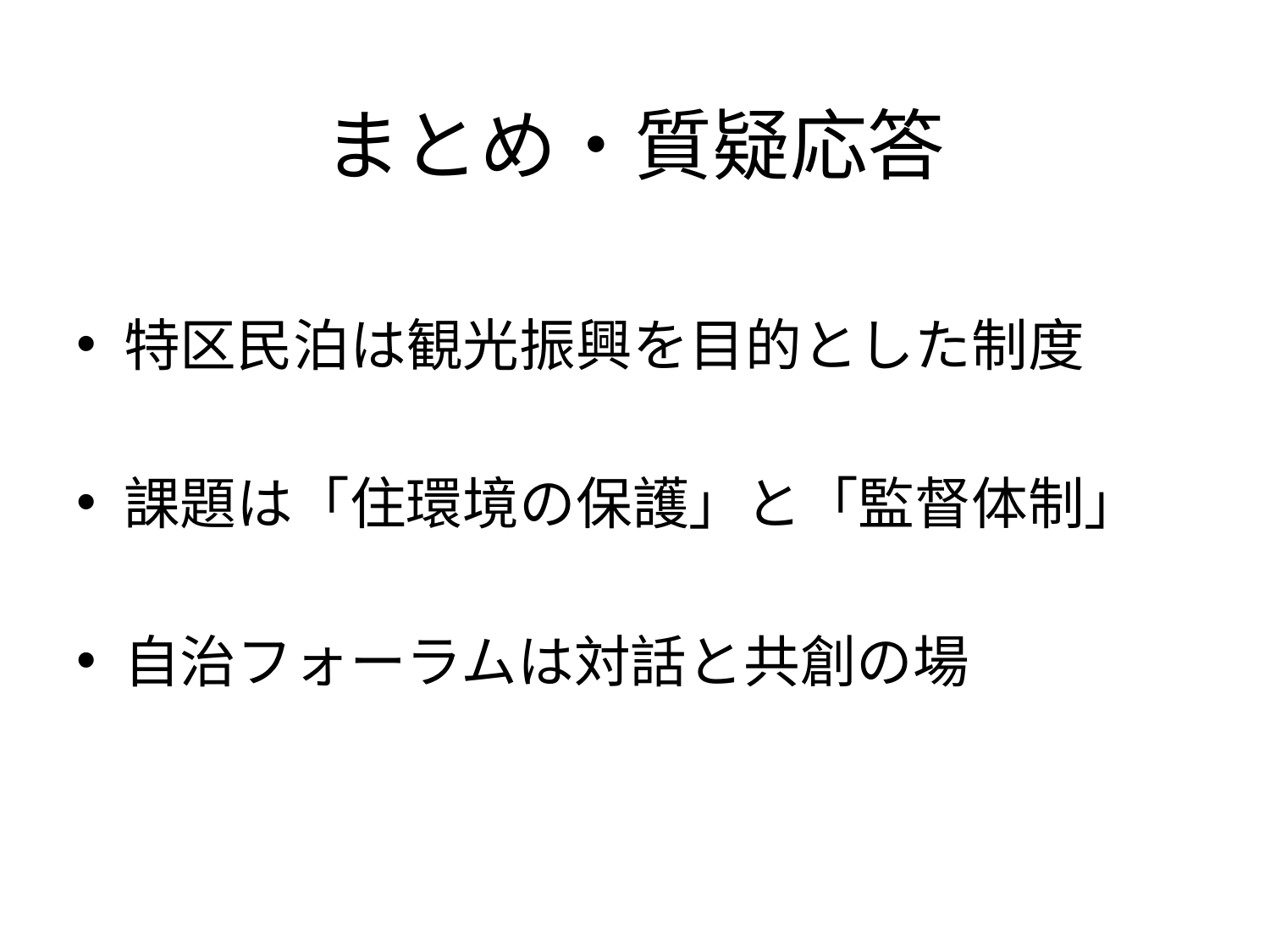

# まとめ・質疑応答
特区民泊は観光振興を目的とした制度

課題は「住環境の保護」と「監督体制」

自治フォーラムは対話と共創の場